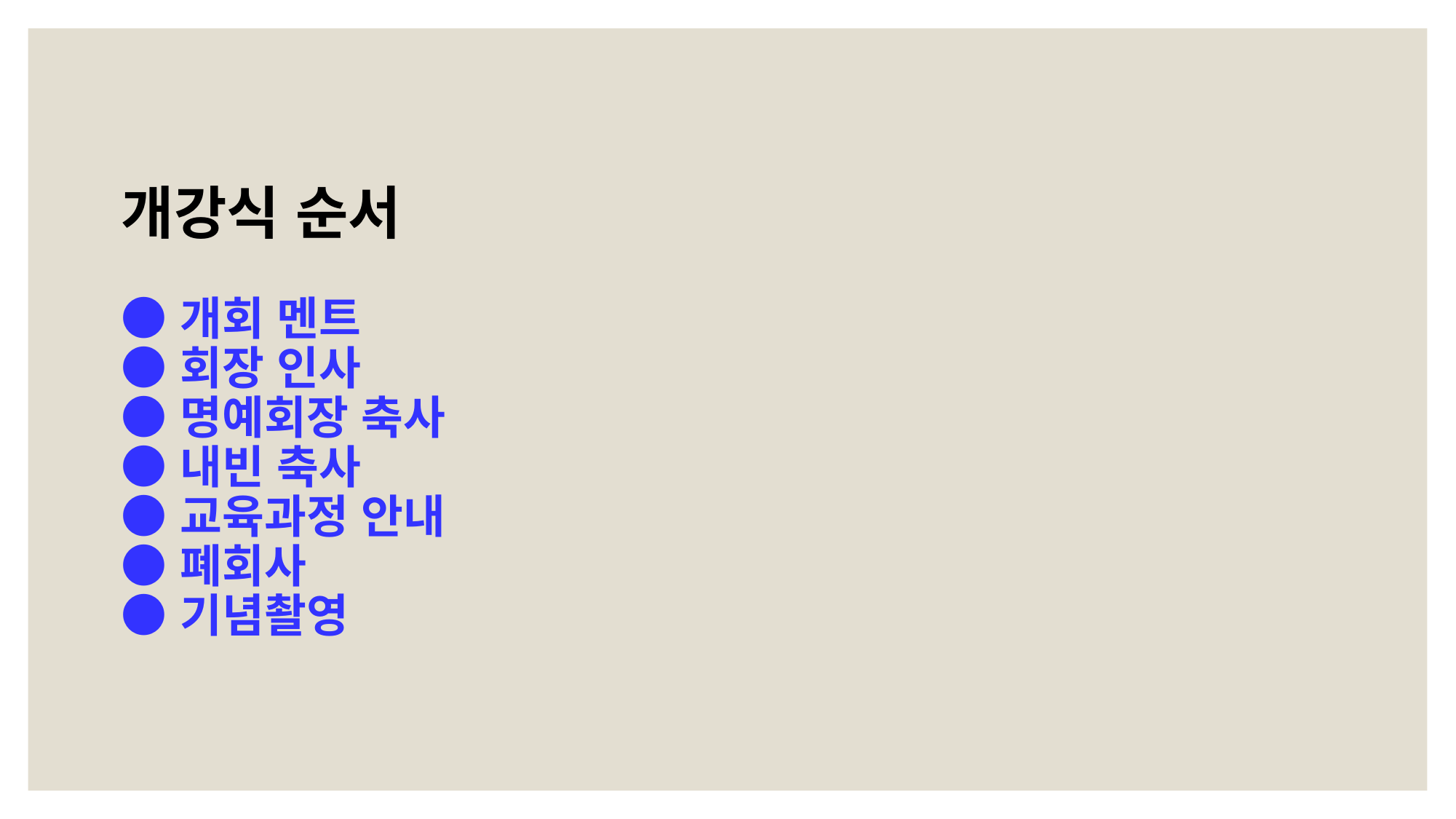

# 개강식 순서 ● 개회 멘트 ● 회장 인사 ● 명예회장 축사 ● 내빈 축사 ● 교육과정 안내 ● 폐회사 ● 기념촬영